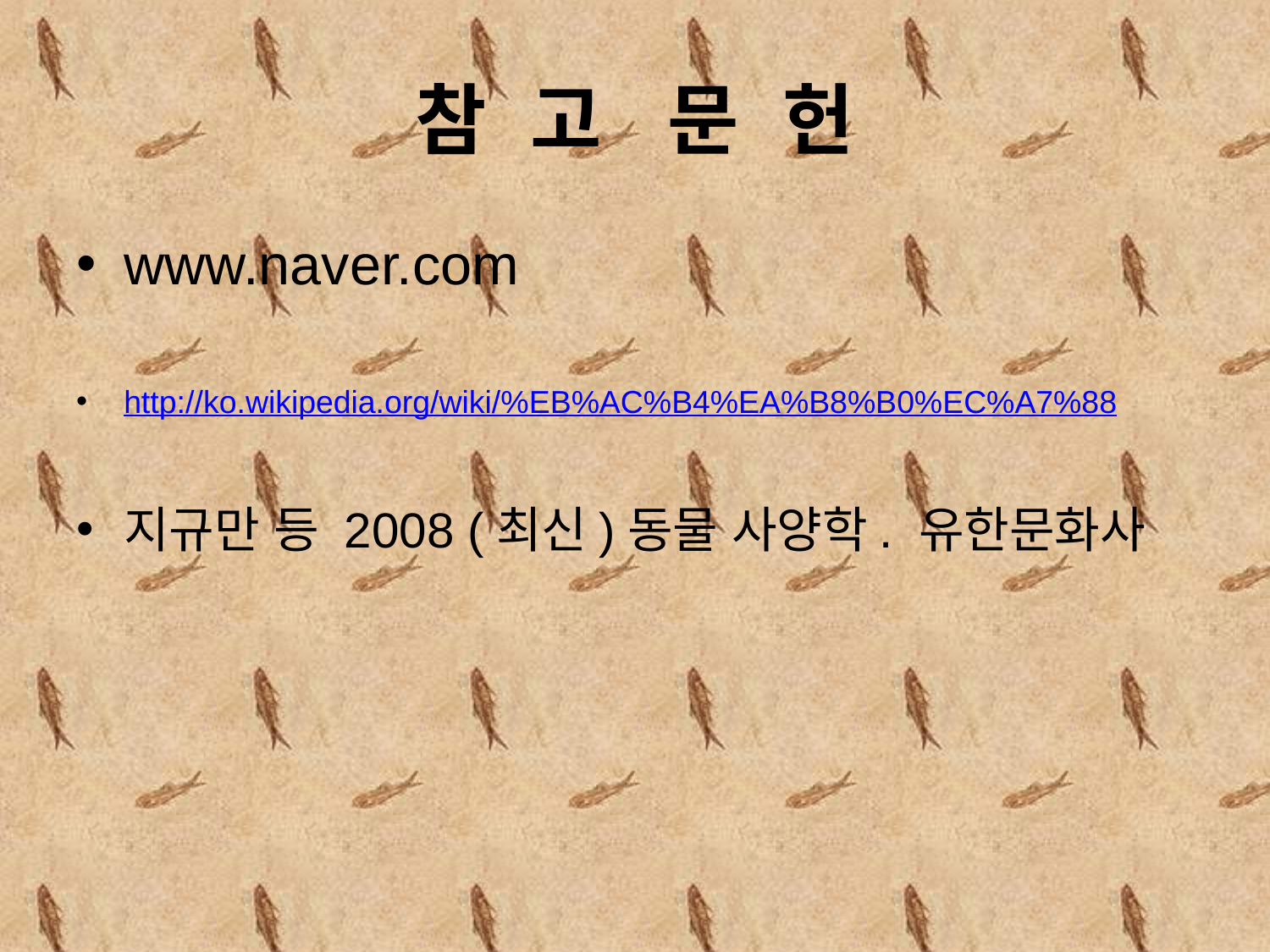

# 참  고   문  헌
www.naver.com

http://ko.wikipedia.org/wiki/%EB%AC%B4%EA%B8%B0%EC%A7%88

지규만 등 2008 (최신)동물 사양학. 유한문화사